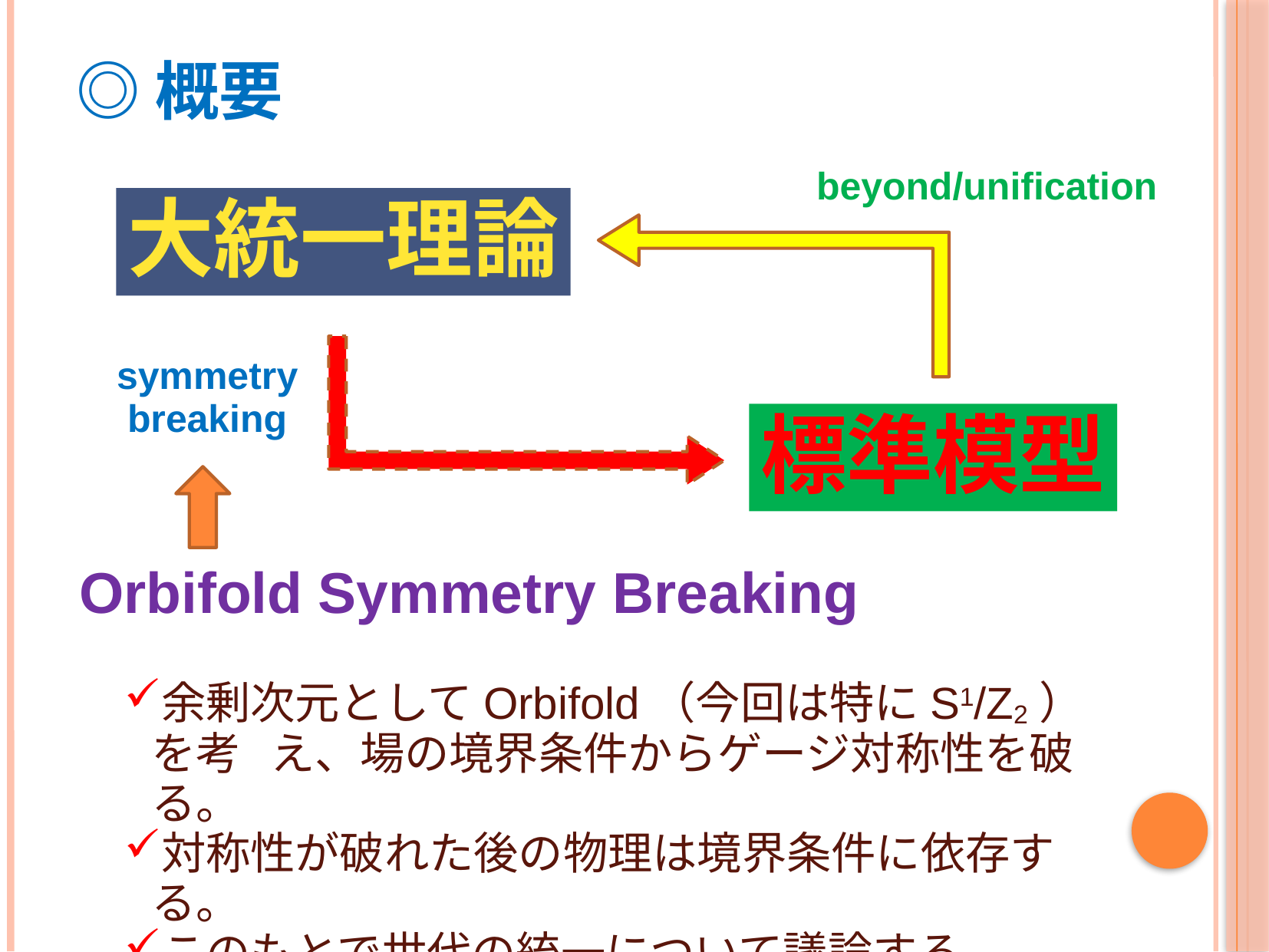

# ◎概要

beyond/unification
大統一理論

symmetry breaking
標準模型

Orbifold Symmetry Breaking
余剰次元としてOrbifold（今回は特にS1/Z2）を考   え、場の境界条件からゲージ対称性を破る。
対称性が破れた後の物理は境界条件に依存する。
このもとで世代の統一について議論する。